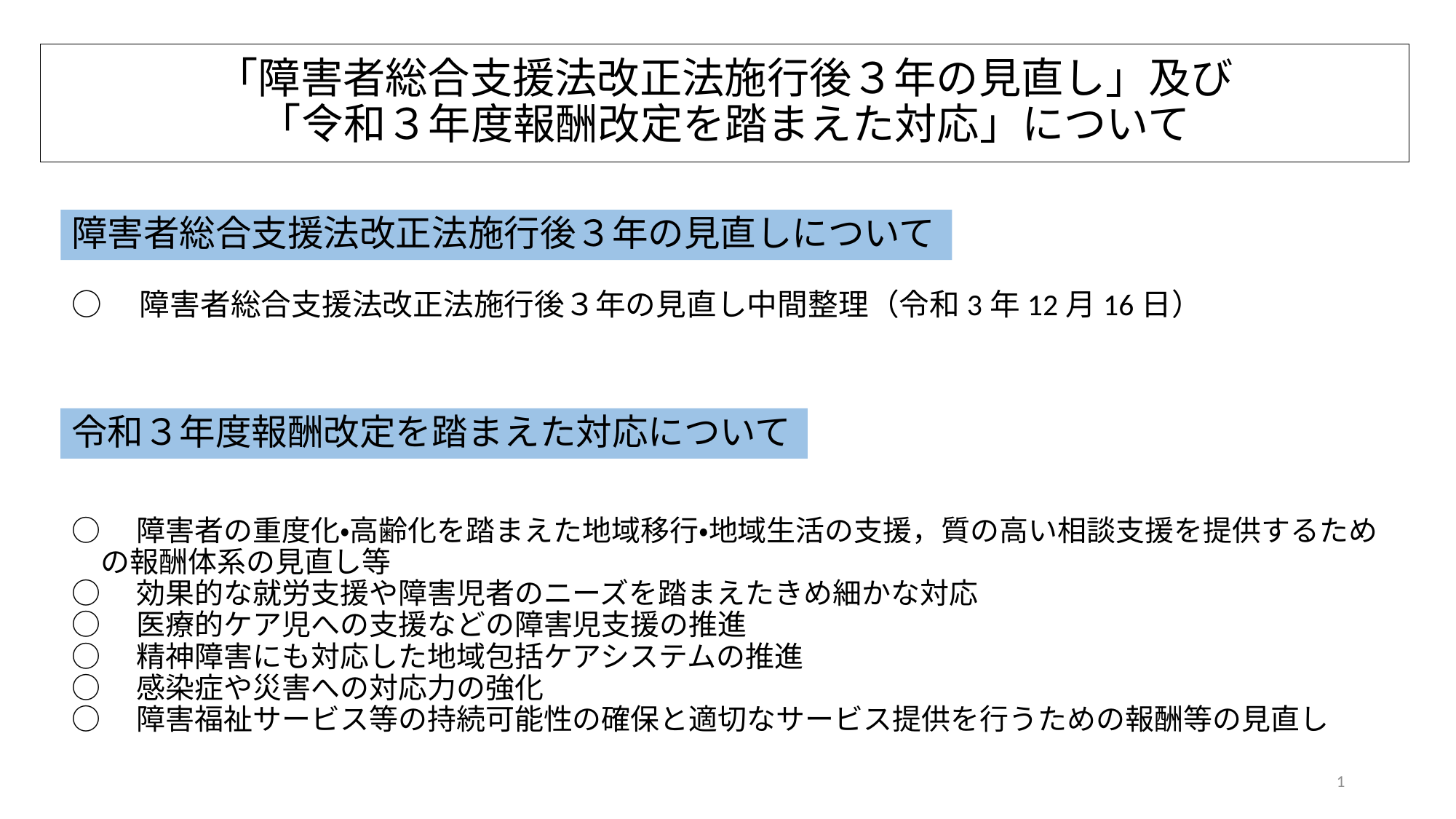

# 「障害者総合支援法改正法施行後３年の見直し」及び 「令和３年度報酬改定を踏まえた対応」について
障害者総合支援法改正法施行後３年の見直しについて
○　障害者総合支援法改正法施行後３年の見直し中間整理（令和3年12月16日）
令和３年度報酬改定を踏まえた対応について
○　障害者の重度化・高齢化を踏まえた地域移行・地域生活の支援，質の高い相談支援を提供するため
　の報酬体系の見直し等
○　効果的な就労支援や障害児者のニーズを踏まえたきめ細かな対応
○　医療的ケア児への支援などの障害児支援の推進
○　精神障害にも対応した地域包括ケアシステムの推進
○　感染症や災害への対応力の強化
○　障害福祉サービス等の持続可能性の確保と適切なサービス提供を行うための報酬等の見直し

1